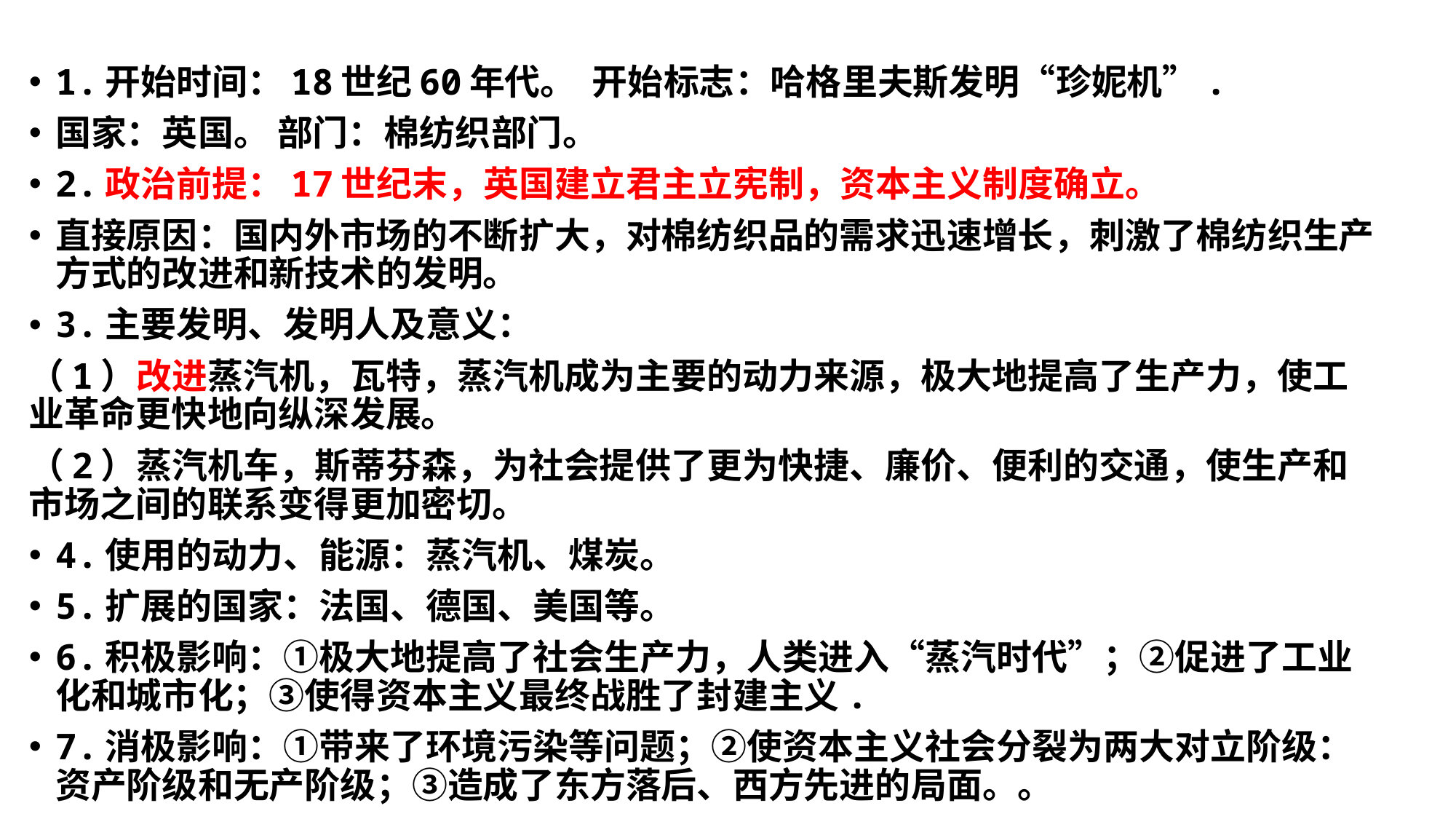

# 课前默写：011号 第一次工业革命
1.开始时间：18世纪60年代。  开始标志：哈格里夫斯发明“珍妮机”.
国家：英国。 部门：棉纺织部门。
2.政治前提：17世纪末，英国建立君主立宪制，资本主义制度确立。
直接原因：国内外市场的不断扩大，对棉纺织品的需求迅速增长，刺激了棉纺织生产方式的改进和新技术的发明。
3.主要发明、发明人及意义：
（1）改进蒸汽机，瓦特，蒸汽机成为主要的动力来源，极大地提高了生产力，使工业革命更快地向纵深发展。
（2）蒸汽机车，斯蒂芬森，为社会提供了更为快捷、廉价、便利的交通，使生产和市场之间的联系变得更加密切。
4.使用的动力、能源：蒸汽机、煤炭。
5.扩展的国家：法国、德国、美国等。
6.积极影响：①极大地提高了社会生产力，人类进入“蒸汽时代”；②促进了工业化和城市化；③使得资本主义最终战胜了封建主义.
7.消极影响：①带来了环境污染等问题；②使资本主义社会分裂为两大对立阶级：资产阶级和无产阶级；③造成了东方落后、西方先进的局面。。